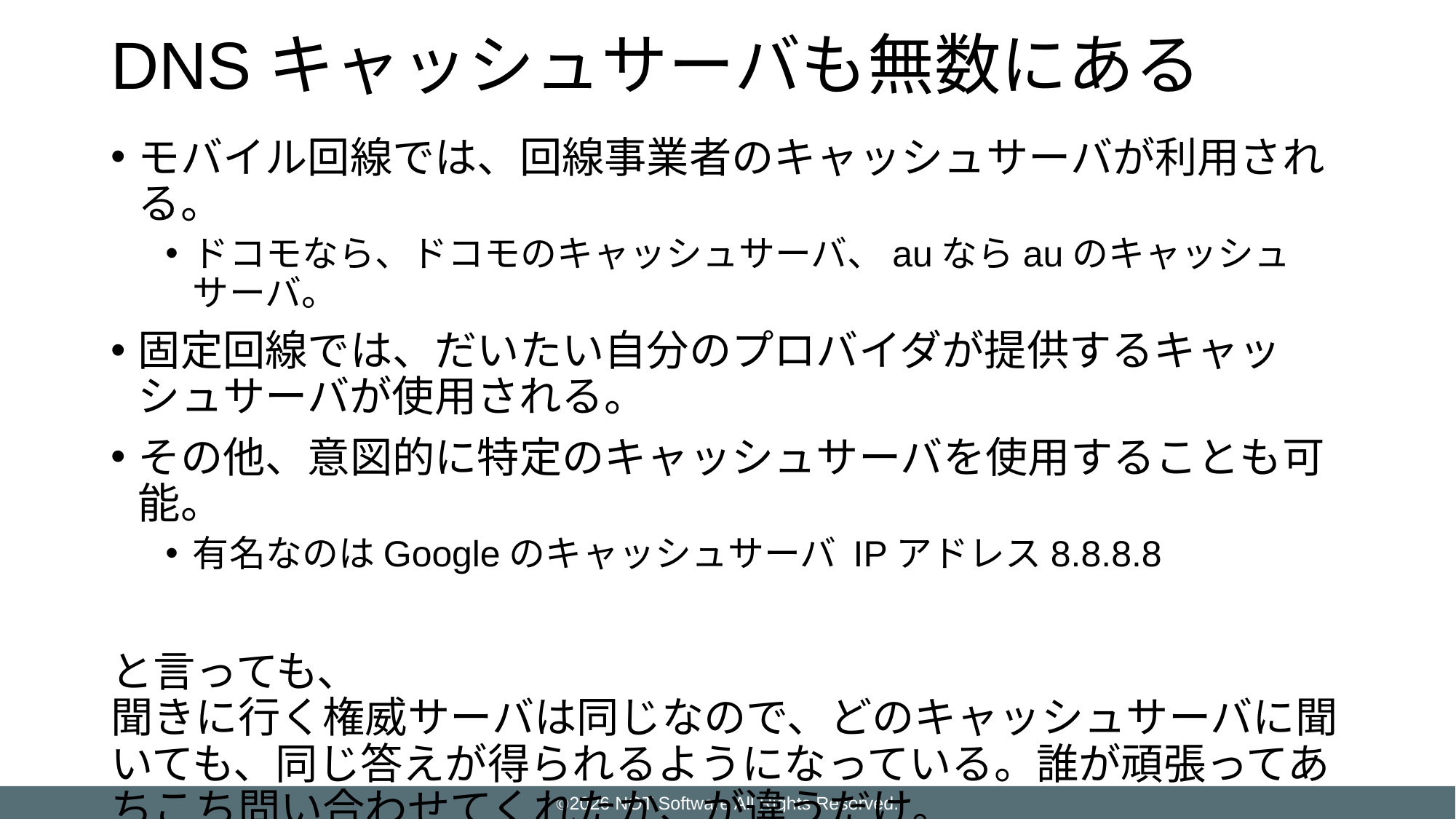

# DNSキャッシュサーバも無数にある
モバイル回線では、回線事業者のキャッシュサーバが利用される。
ドコモなら、ドコモのキャッシュサーバ、auならauのキャッシュサーバ。
固定回線では、だいたい自分のプロバイダが提供するキャッシュサーバが使用される。
その他、意図的に特定のキャッシュサーバを使用することも可能。
有名なのはGoogleのキャッシュサーバ IPアドレス8.8.8.8

と言っても、
聞きに行く権威サーバは同じなので、どのキャッシュサーバに聞いても、同じ答えが得られるようになっている。誰が頑張ってあちこち問い合わせてくれたか、が違うだけ。